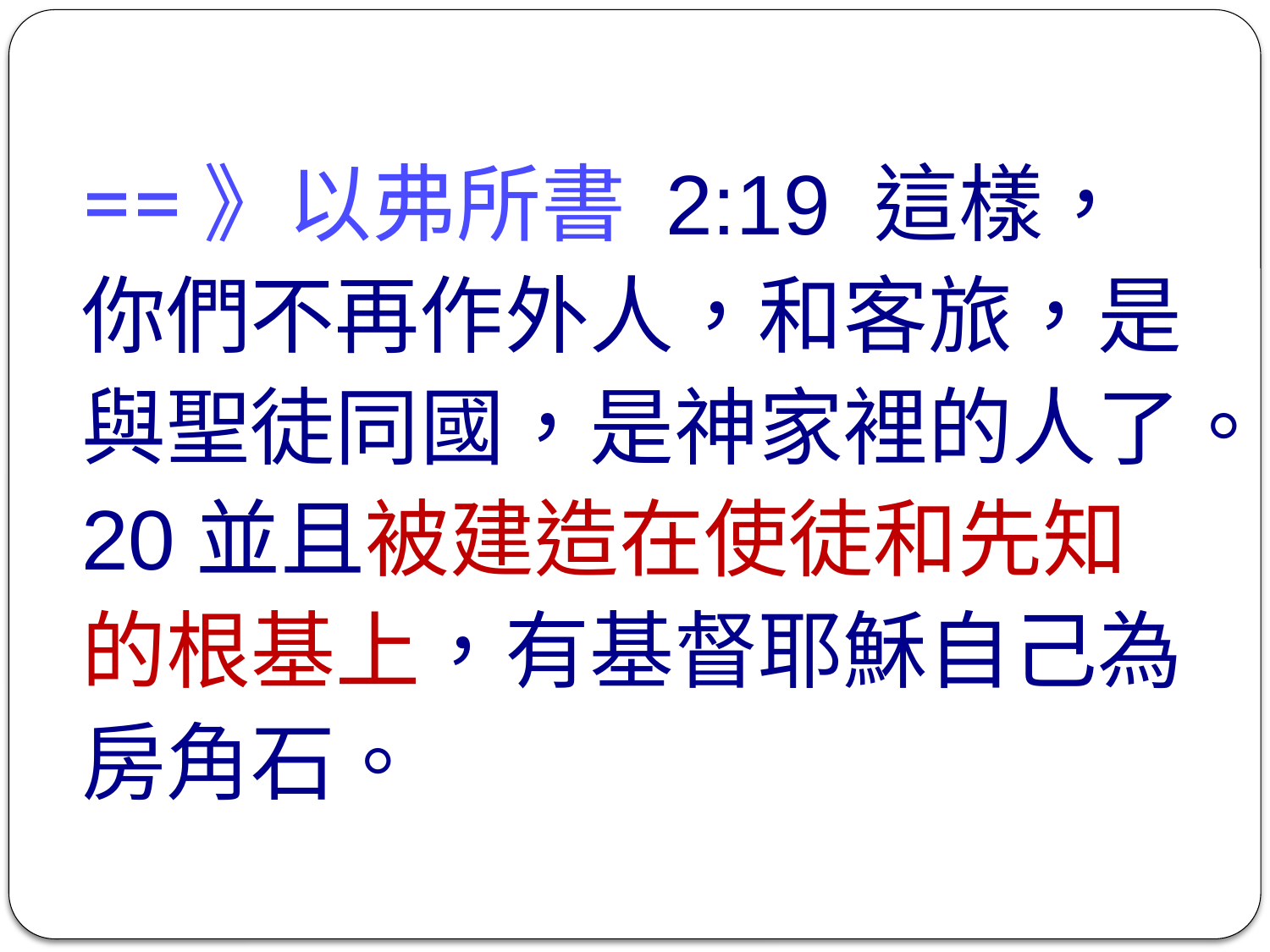

==》以弗所書 2:19 這樣，你們不再作外人，和客旅，是與聖徒同國，是神家裡的人了。20並且被建造在使徒和先知的根基上，有基督耶穌自己為房角石。